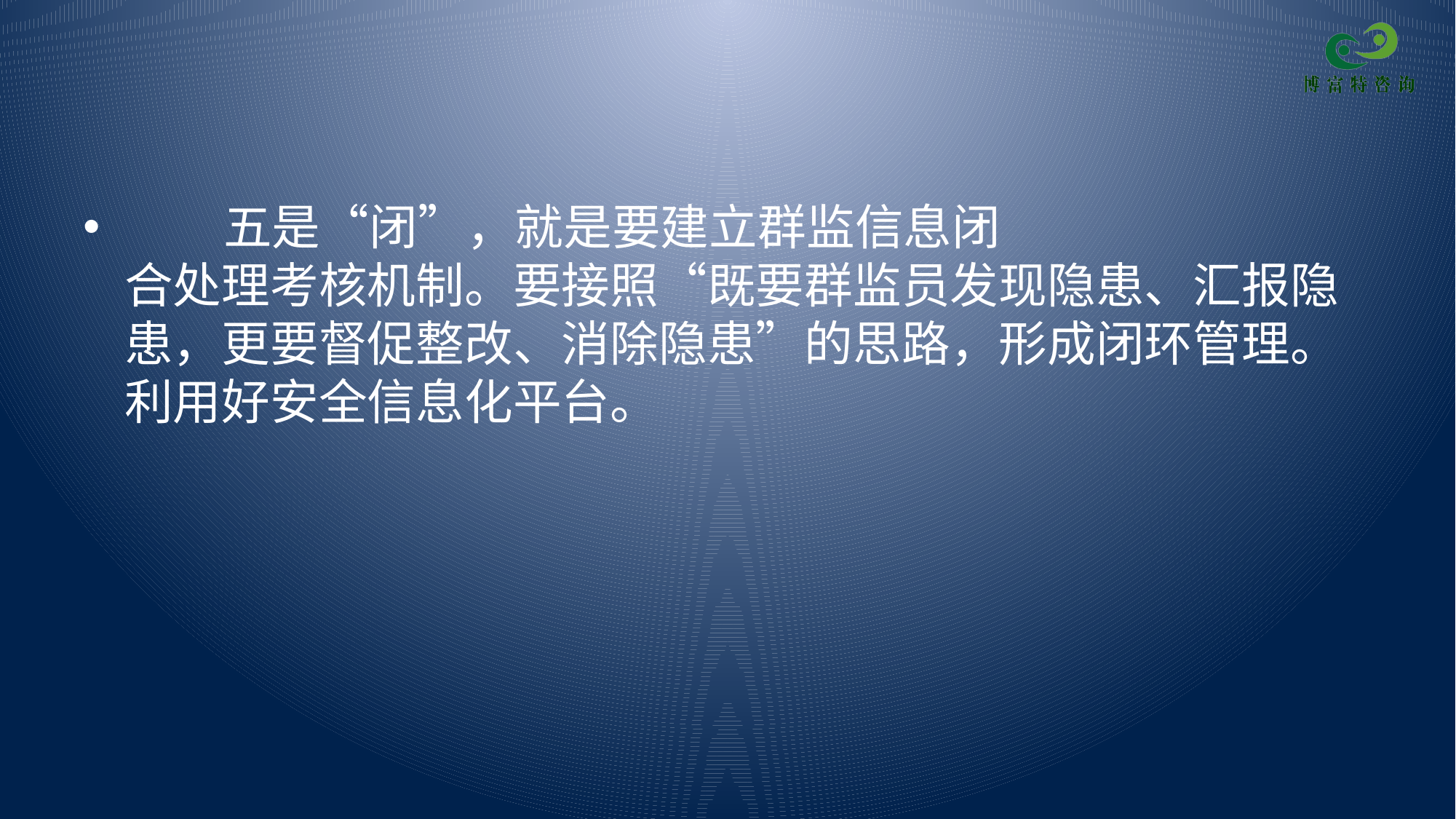

#
        五是“闭”，就是要建立群监信息闭
合处理考核机制。要接照“既要群监员发现隐患、汇报隐患，更要督促整改、消除隐患”的思路，形成闭环管理。利用好安全信息化平台。